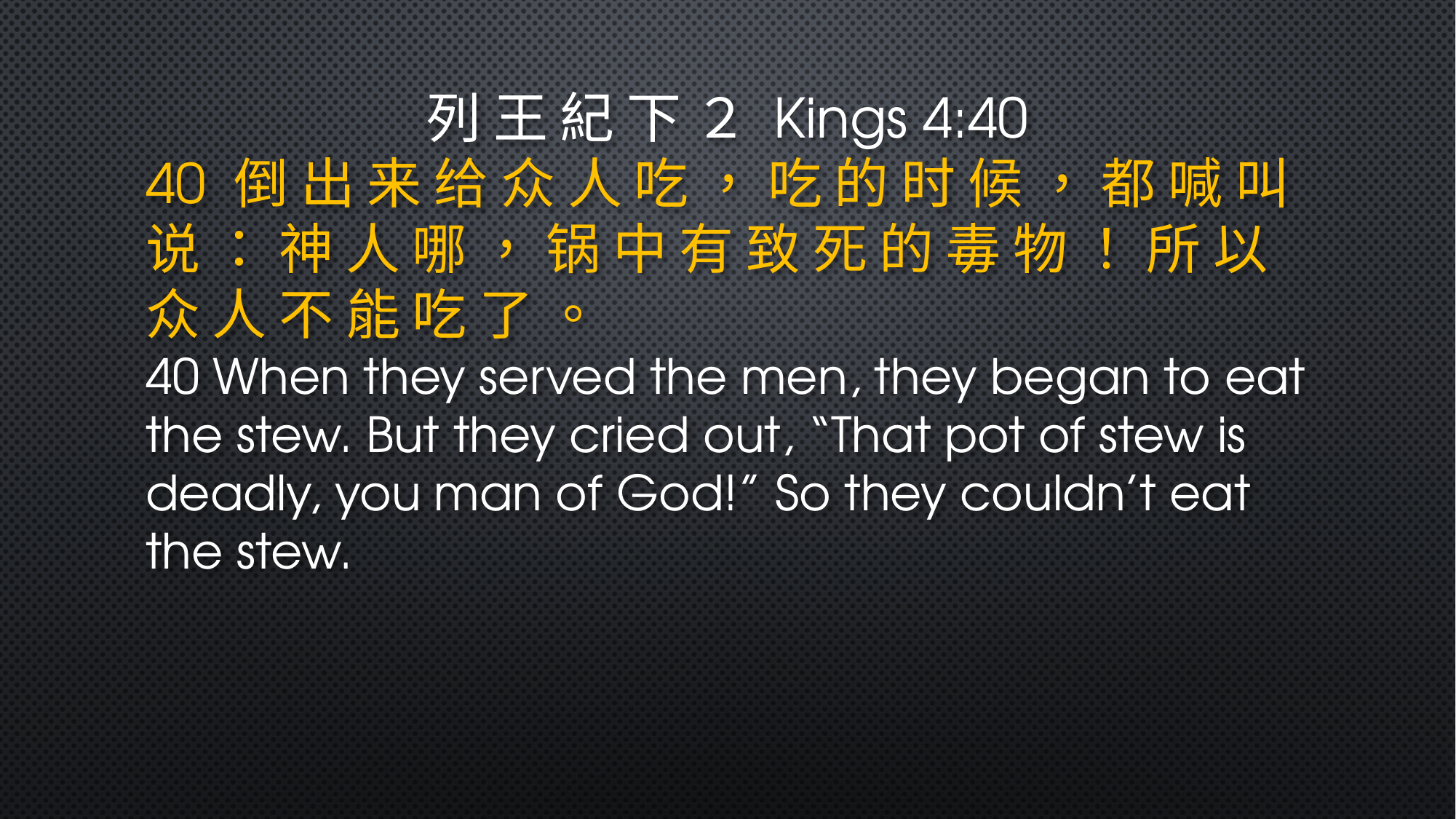

列 王 紀 下 ２ Kings 4:40
40 倒 出 来 给 众 人 吃 ， 吃 的 时 候 ， 都 喊 叫 说 ： 神 人 哪 ， 锅 中 有 致 死 的 毒 物 ！ 所 以 众 人 不 能 吃 了 。
40 When they served the men, they began to eat the stew. But they cried out, “That pot of stew is deadly, you man of God!” So they couldn’t eat the stew.